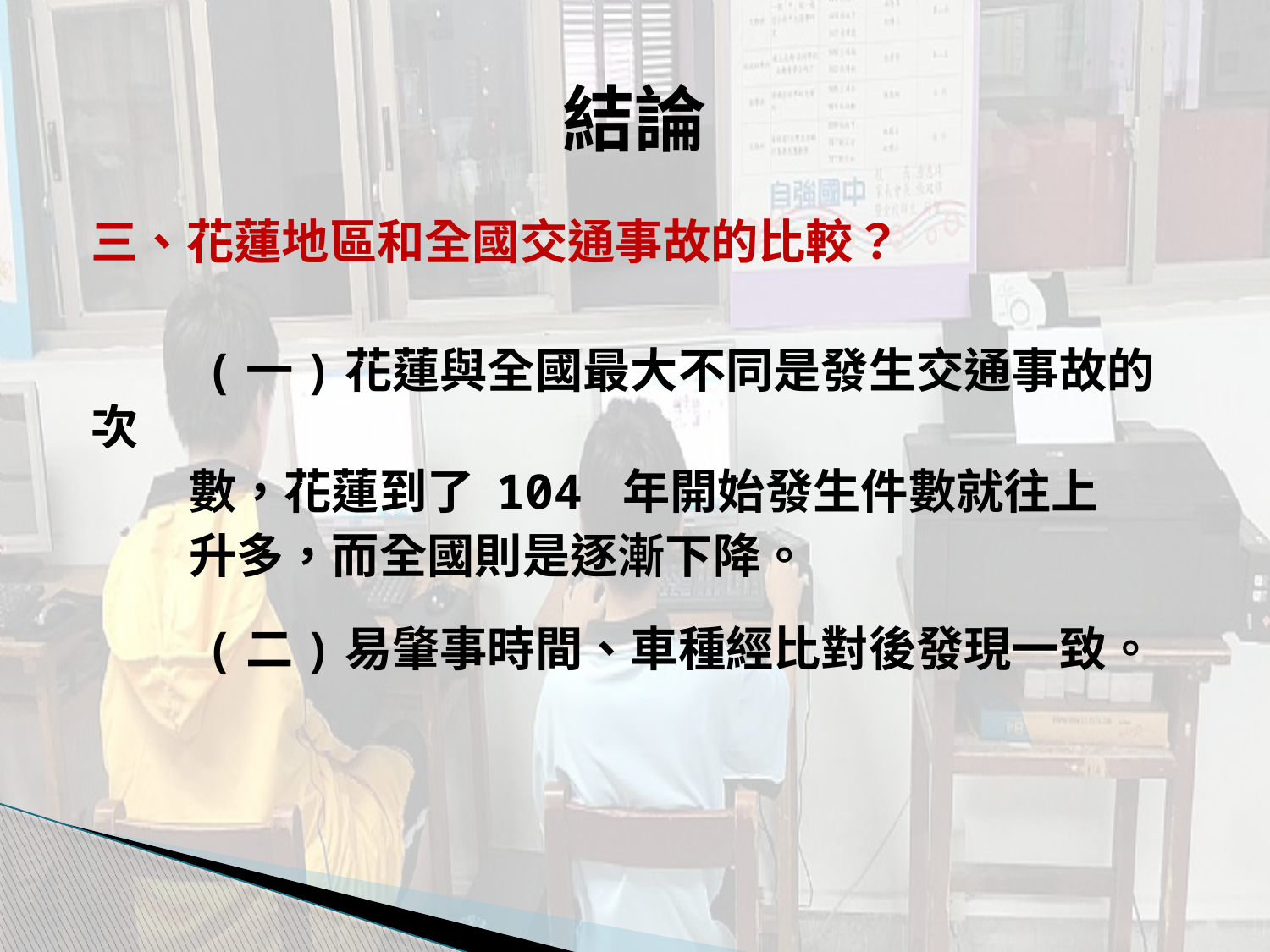

# 結論
三、花蓮地區和全國交通事故的比較？

    (一)花蓮與全國最大不同是發生交通事故的次
        數，花蓮到了 104 年開始發生件數就往上
        升多，而全國則是逐漸下降。
    (二)易肇事時間、車種經比對後發現一致。